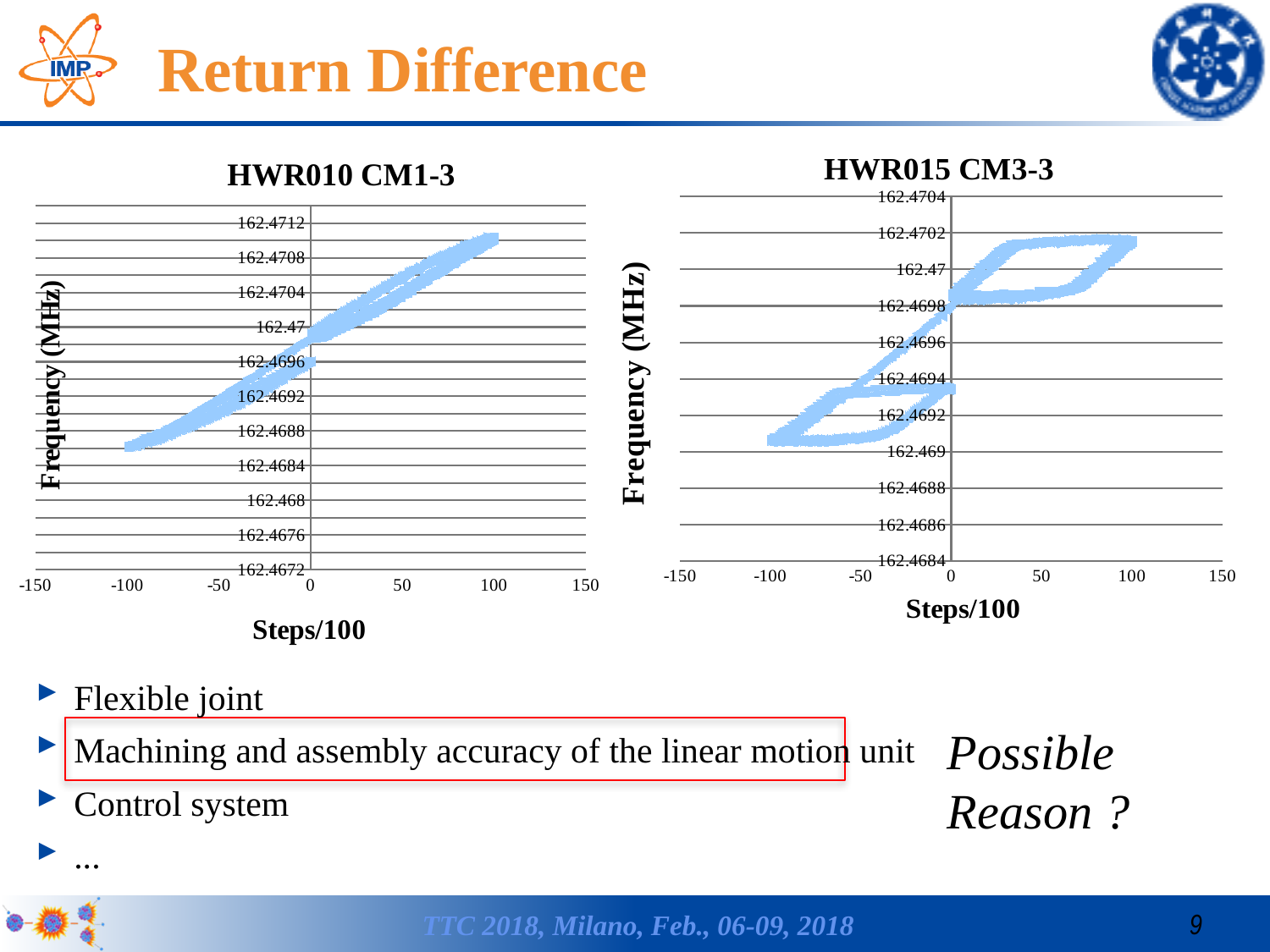

# Return Difference

### Chart: HWR015 CM3-3

| Category | 正向拉腔1 | 正向压腔1 | 正向拉腔2 | 正向压腔2 | 负向压腔1 | 负向拉腔1 | 负向压腔2 | 负向拉腔2 |
|---|---|---|---|---|---|---|---|---|

### Chart: HWR010 CM1-3

| Category | 正向拉腔1 | 正向压腔1 | 正向拉腔2 | 正向压腔2 | 负向压腔1 | 负向拉腔1 | 负向压腔2 |
|---|---|---|---|---|---|---|---|
Flexible joint
Machining and assembly accuracy of the linear motion unit
Control system
...
Possible Reason ?